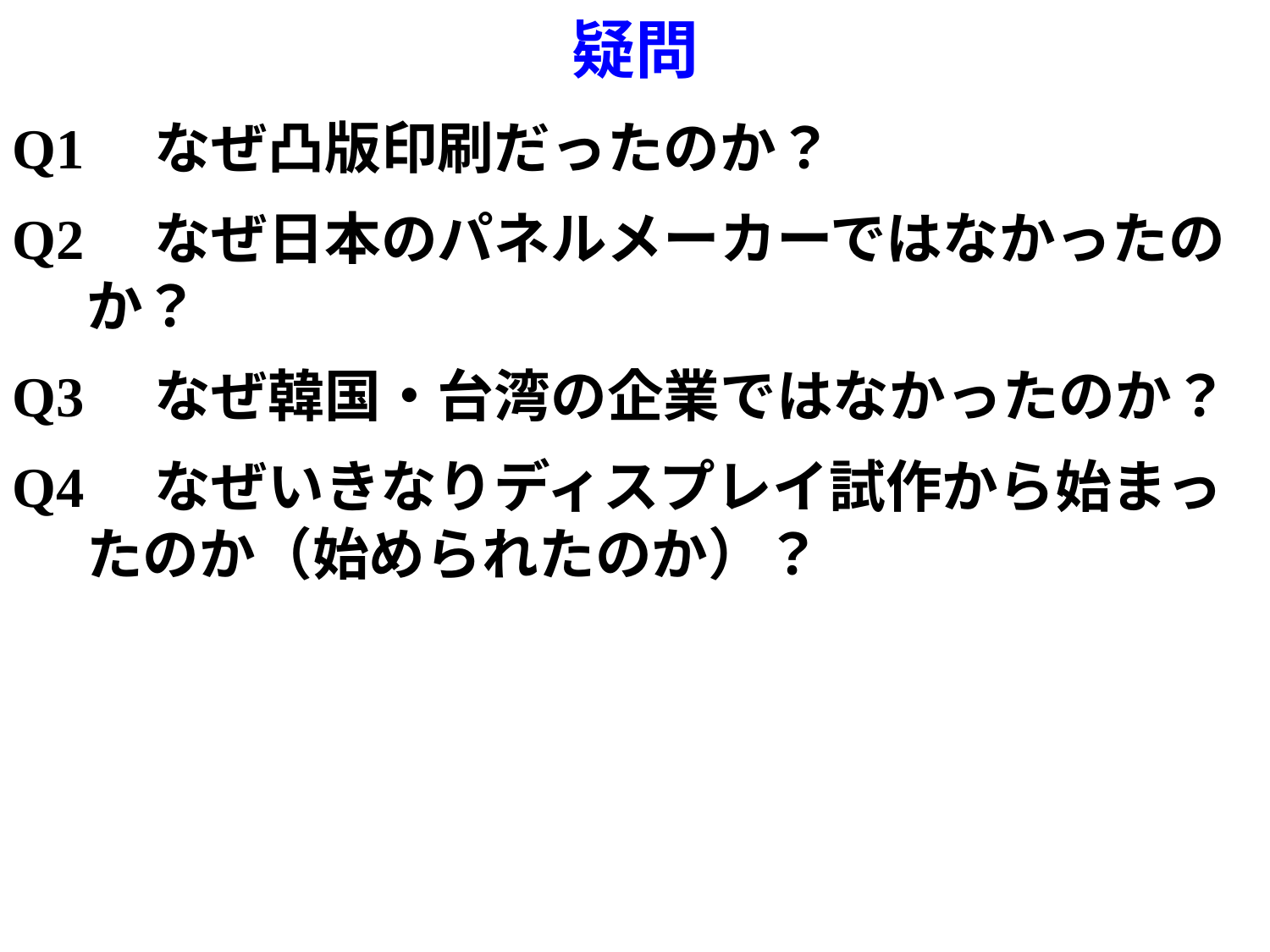

# 疑問

Q1　なぜ凸版印刷だったのか？
Q2　なぜ日本のパネルメーカーではなかったのか？
Q3　なぜ韓国・台湾の企業ではなかったのか？
Q4　なぜいきなりディスプレイ試作から始まったのか（始められたのか）？